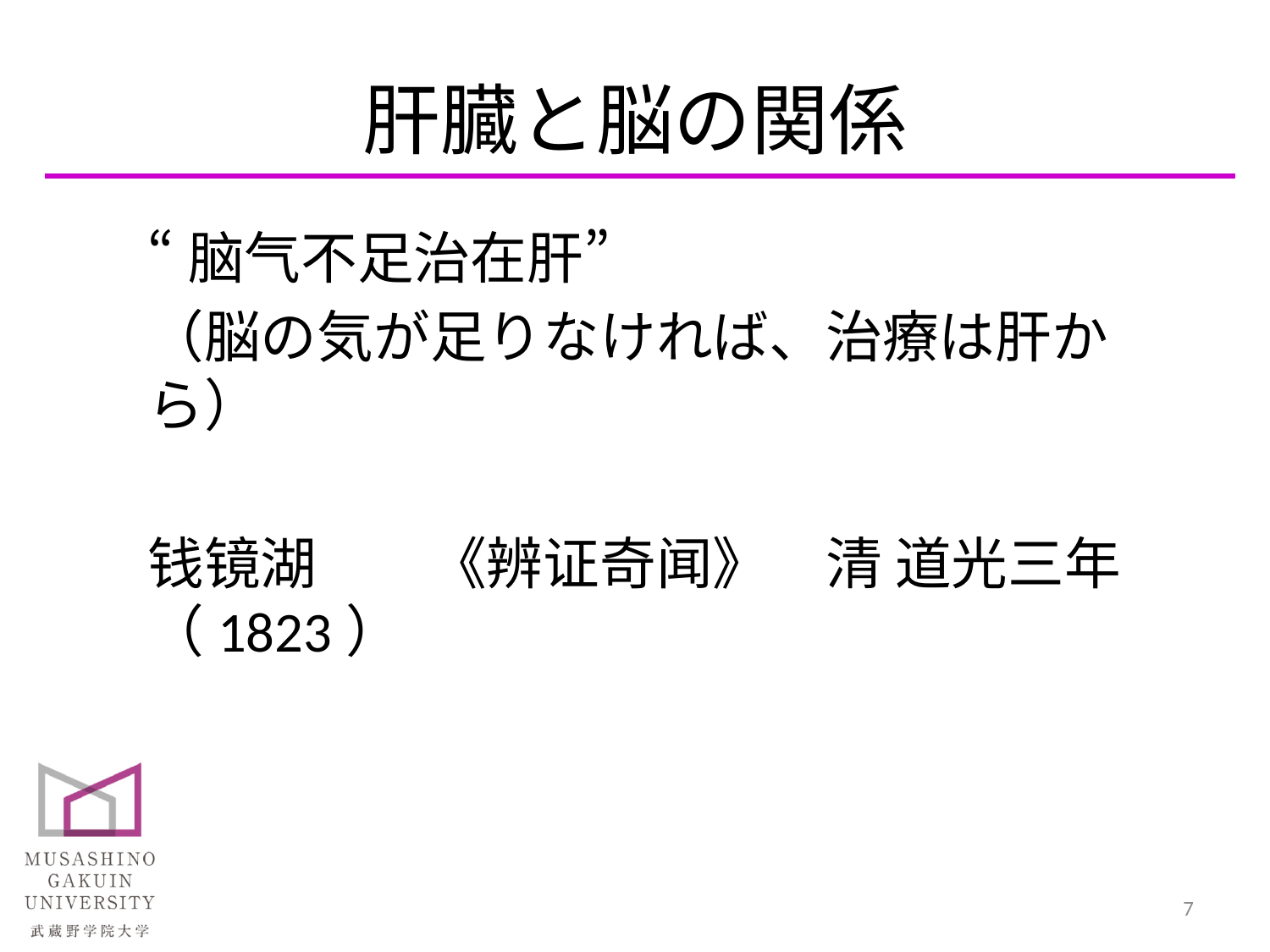

# 肝臓と脳の関係
“脑气不足治在肝”
（脳の気が足りなければ、治療は肝から）

钱镜湖　　《辨证奇闻》　清 道光三年（1823）

7